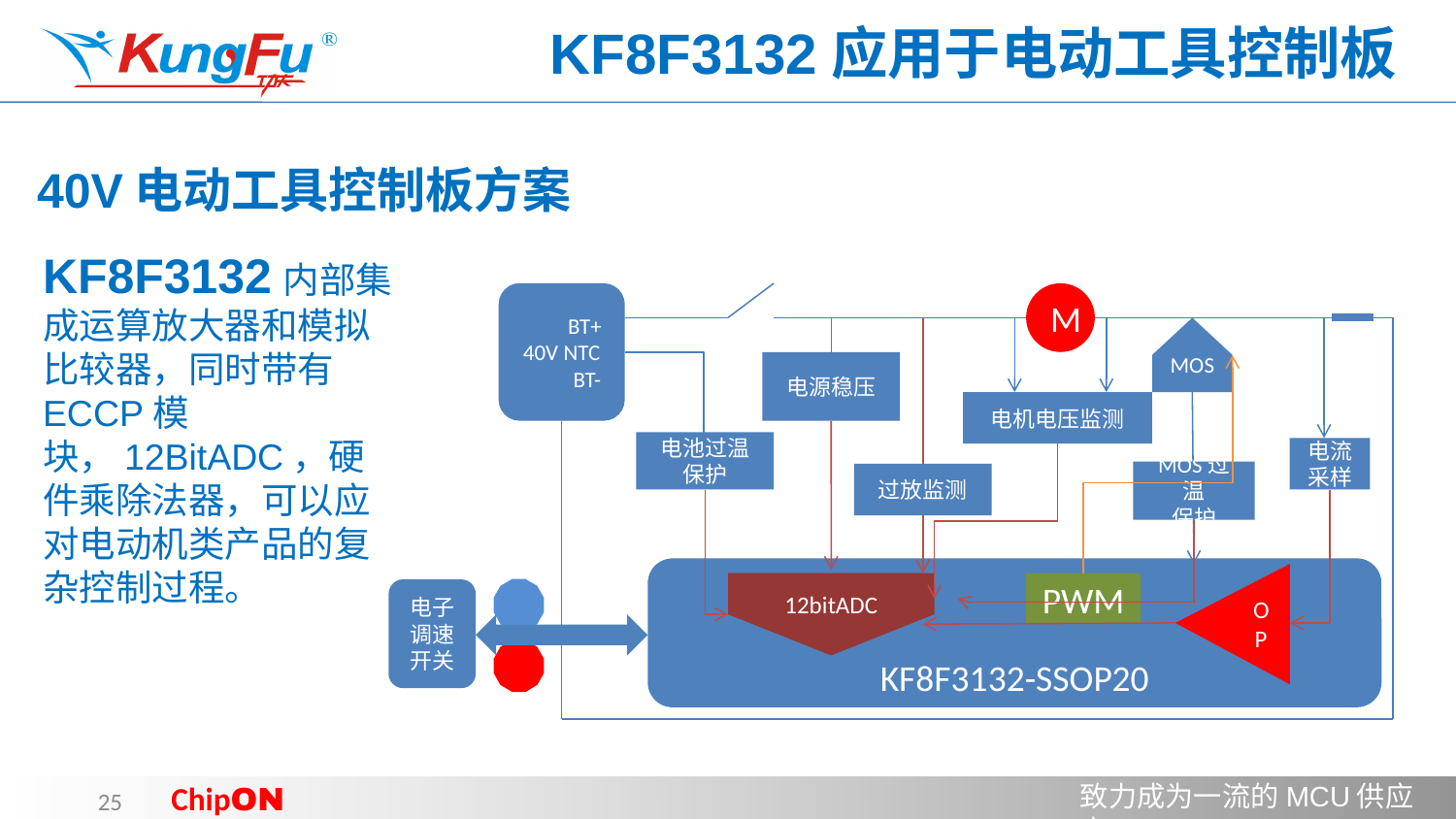

# KF8F3132应用于电动工具控制板
40V电动工具控制板方案

KF8F3132内部集成运算放大器和模拟比较器，同时带有ECCP模块，12BitADC，硬件乘除法器，可以应对电动机类产品的复杂控制过程。
         BT+
40V NTC
          BT-
M

MOS
电源稳压
电机电压监测
电池过温保护
电流采样
MOS过温
保护
过放监测
12bitADC

KF8F3132-SSOP20
OP
PWM

电子调速开关

25